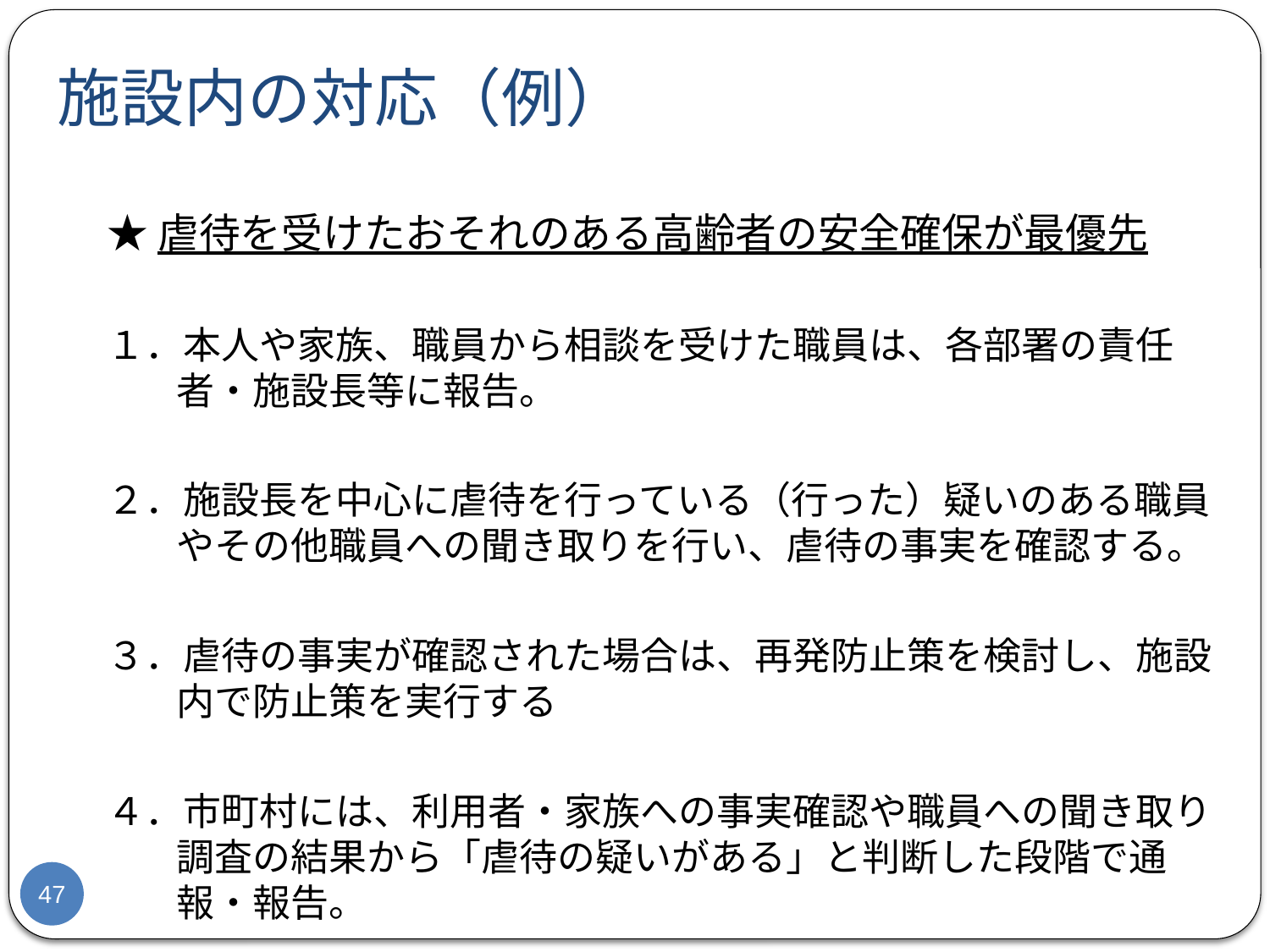

# 施設内の対応（例）

★虐待を受けたおそれのある高齢者の安全確保が最優先

１．本人や家族、職員から相談を受けた職員は、各部署の責任者・施設長等に報告。

２．施設長を中心に虐待を行っている（行った）疑いのある職員やその他職員への聞き取りを行い、虐待の事実を確認する。

３．虐待の事実が確認された場合は、再発防止策を検討し、施設内で防止策を実行する

４．市町村には、利用者・家族への事実確認や職員への聞き取り調査の結果から「虐待の疑いがある」と判断した段階で通報・報告。

47